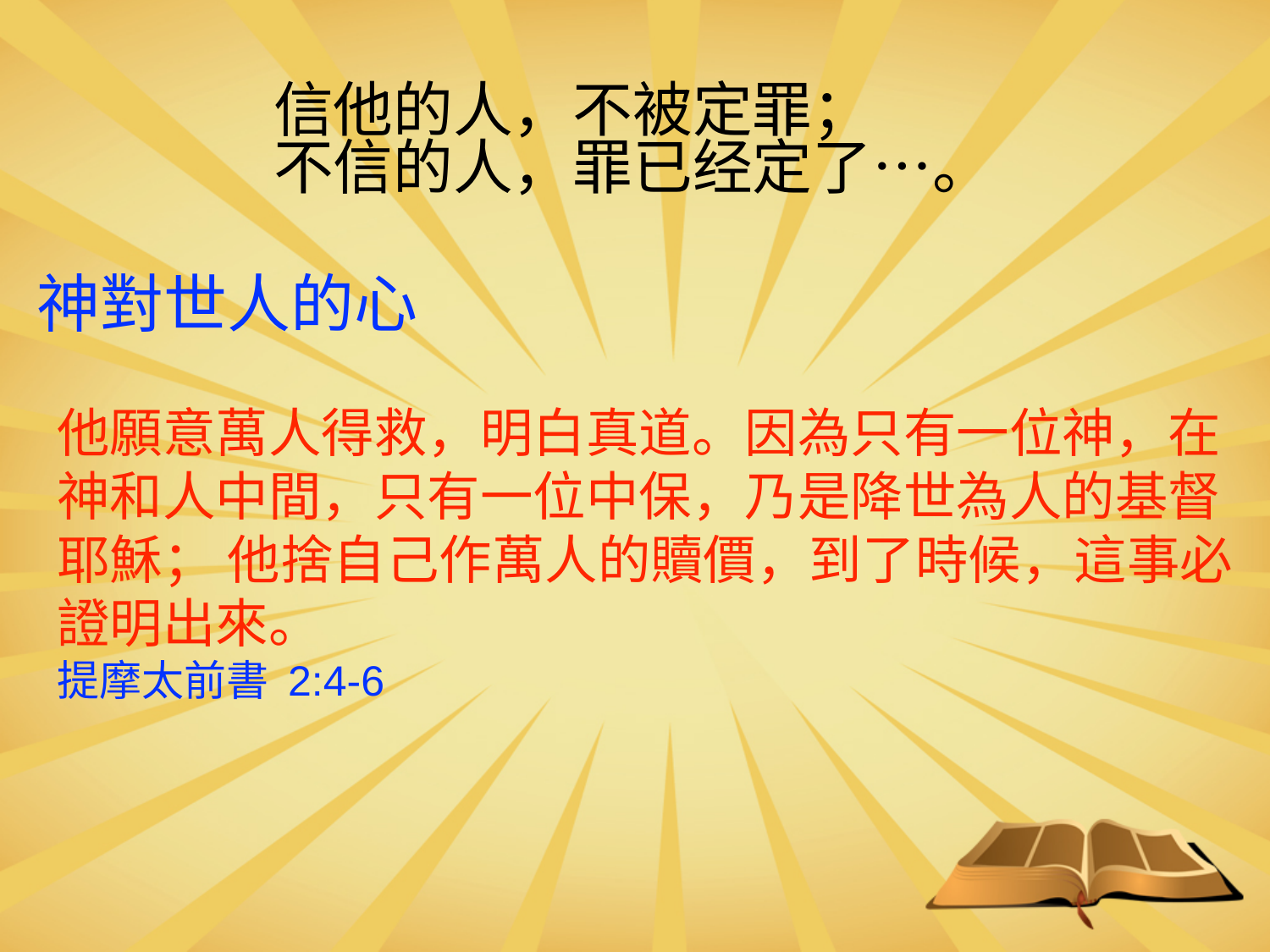

信他的人，不被定罪；
不信的人，罪已经定了…。
神對世人的心
他願意萬人得救，明白真道。因為只有一位神，在神和人中間，只有一位中保，乃是降世為人的基督耶穌； 他捨自己作萬人的贖價，到了時候，這事必證明出來。
提摩太前書 2:4-6